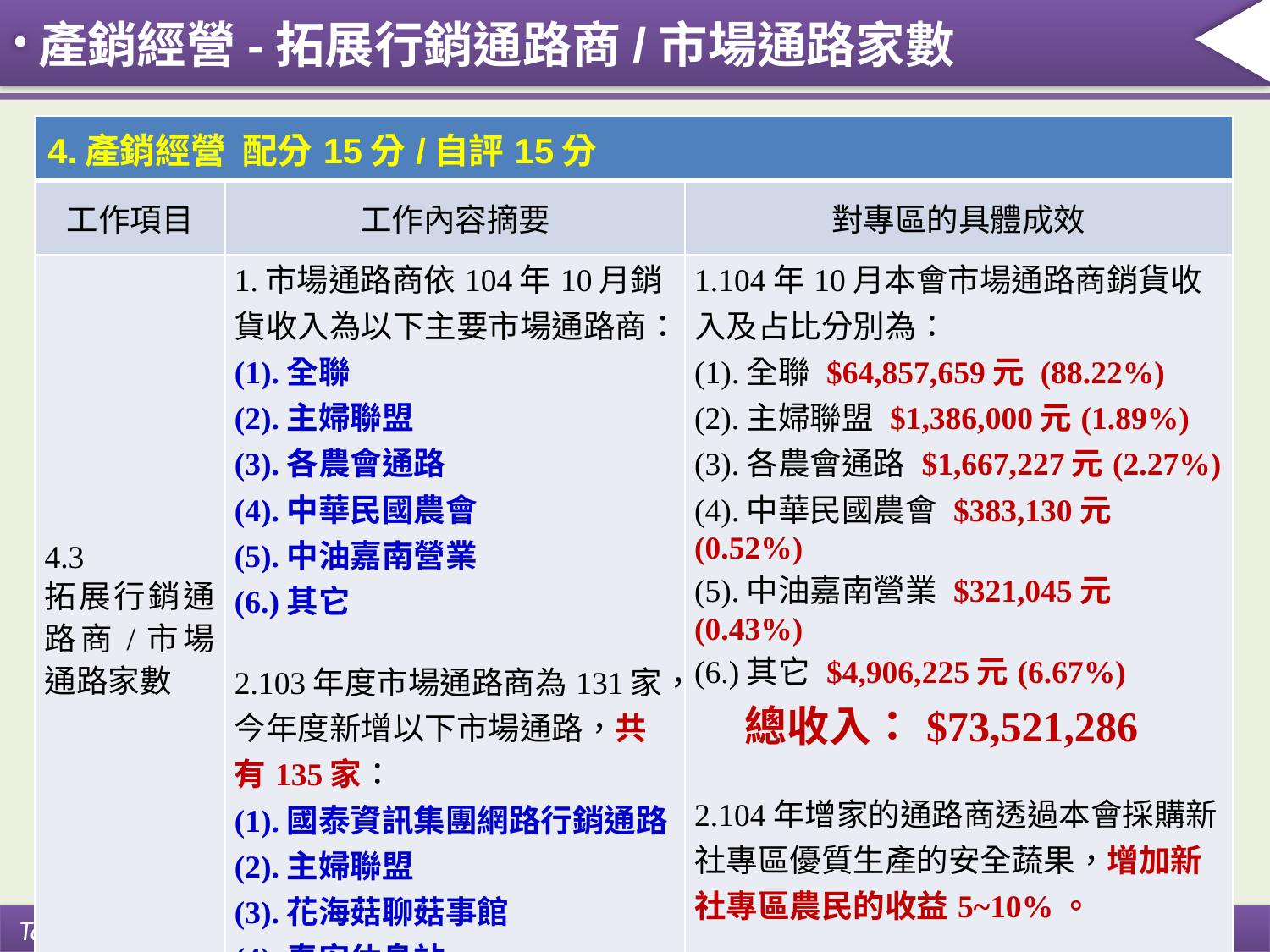

產銷經營-拓展行銷通路商/市場通路家數

| 4.產銷經營 配分15分/自評15分 |  |  |
| --- | --- | --- |
| 工作項目 | 工作內容摘要 | 對專區的具體成效 |
| 4.3 拓展行銷通路商/市場通路家數 | 1.市場通路商依104年10月銷貨收入為以下主要市場通路商： (1).全聯 (2).主婦聯盟 (3).各農會通路 (4).中華民國農會 (5).中油嘉南營業 (6.)其它 2.103年度市場通路商為131家，今年度新增以下市場通路，共有135家： (1).國泰資訊集團網路行銷通路 (2).主婦聯盟 (3).花海菇聊菇事館 (4).泰安休息站 | 1.104年10月本會市場通路商銷貨收入及占比分別為： (1).全聯 $64,857,659元 (88.22%) (2).主婦聯盟 $1,386,000元(1.89%) (3).各農會通路 $1,667,227元(2.27%) (4).中華民國農會 $383,130元(0.52%) (5).中油嘉南營業 $321,045元(0.43%) (6.)其它 $4,906,225元(6.67%) 總收入：$73,521,286 2.104年增家的通路商透過本會採購新社專區優質生產的安全蔬果，增加新社專區農民的收益5~10%。 |